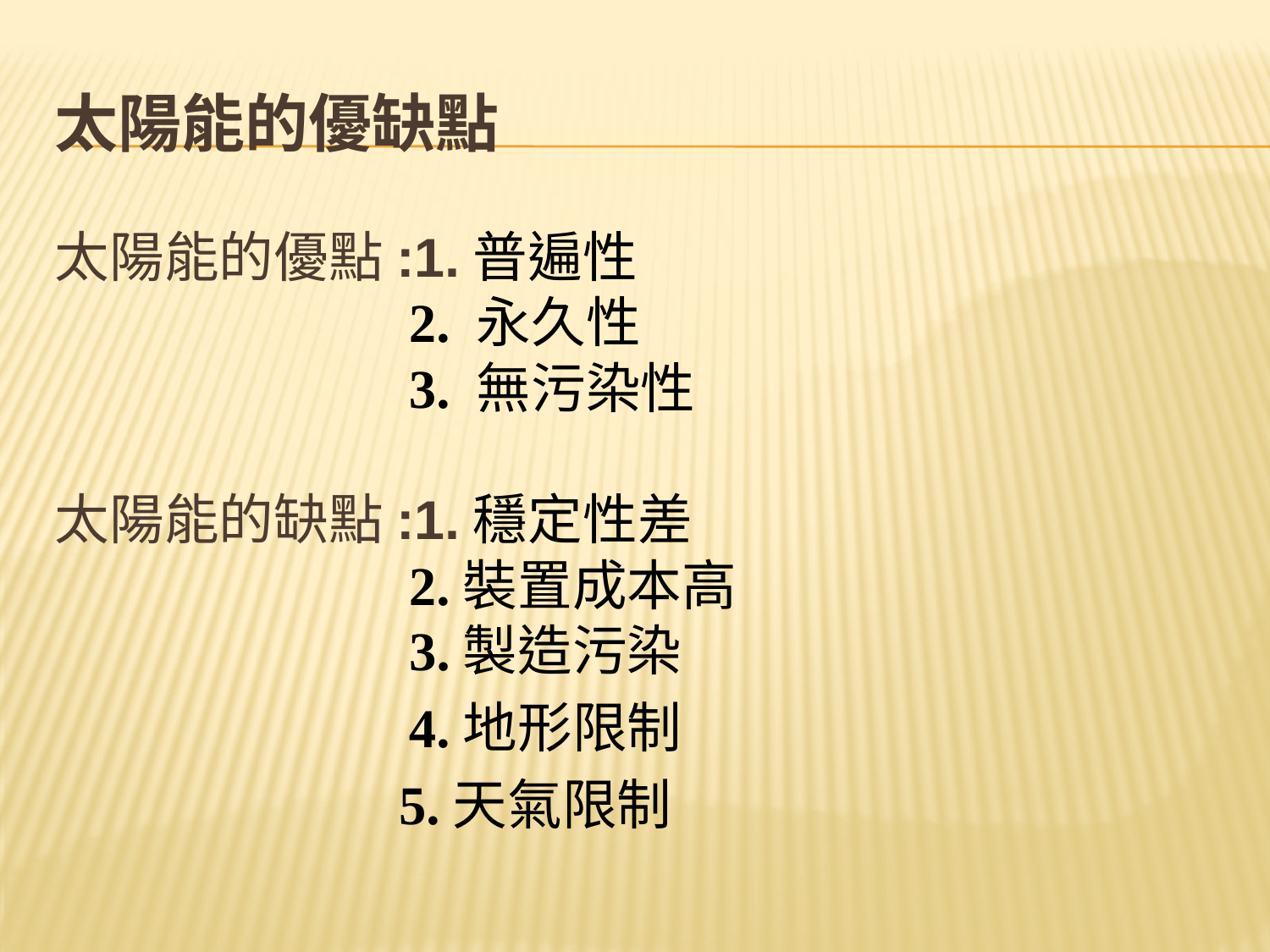

# 太陽能的優缺點
太陽能的優點:1.普遍性
　　　　　　 2. 永久性
　　 　　　　3. 無污染性

太陽能的缺點:1.穩定性差
　　　　　　 2.裝置成本高
　　　　　　 3.製造污染
　　　　　　 4.地形限制
                         5.天氣限制